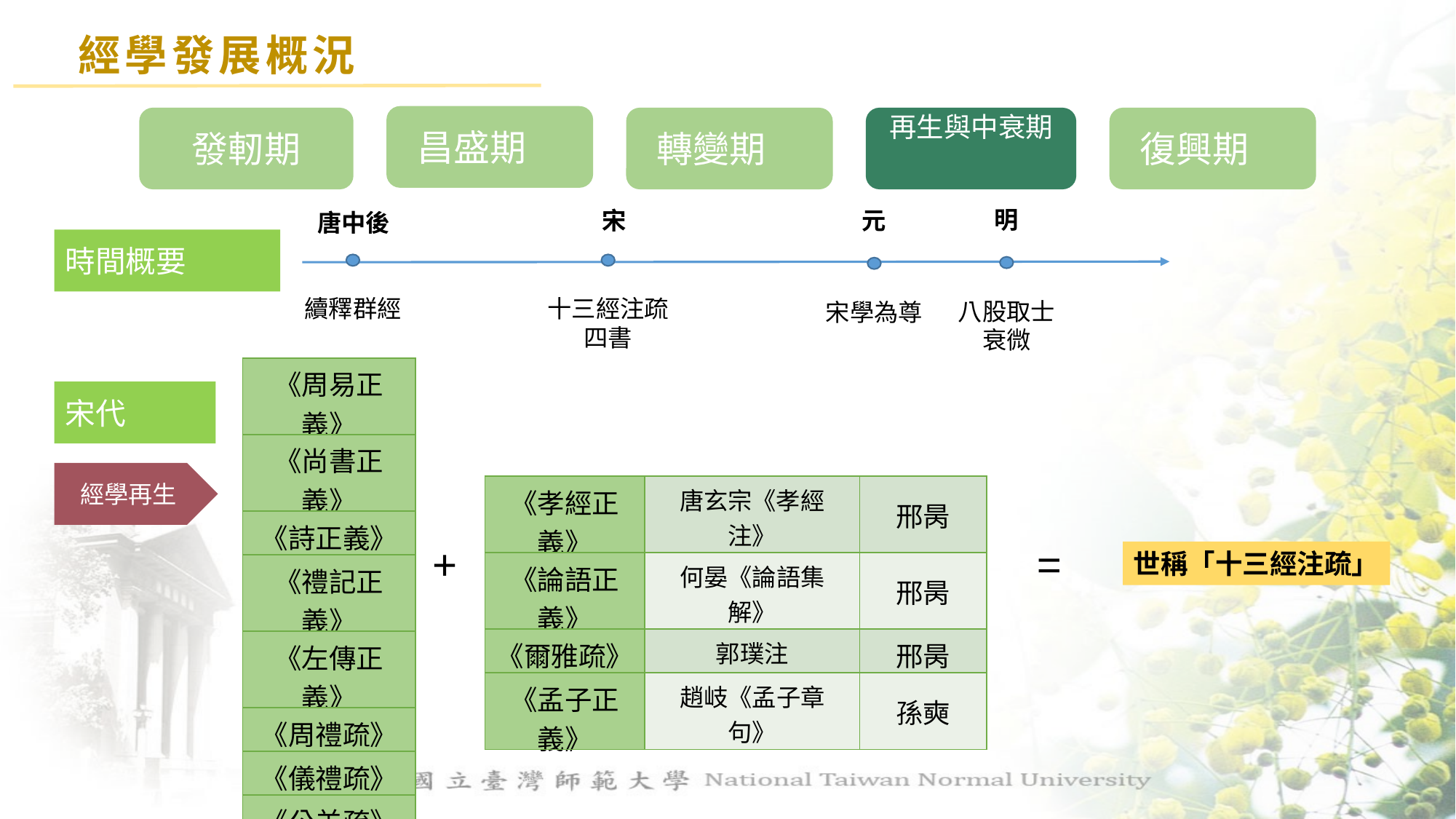

經學發展概況
昌盛期
發軔期
轉變期
再生與中衰期
復興期
明
 宋
元
 唐中後
時間概要

十三經注疏
四書
續釋群經
八股取士
衰微
宋學為尊
| 《周易正義》 |
| --- |
| 《尚書正義》 |
| 《詩正義》 |
| 《禮記正義》 |
| 《左傳正義》 |
| 《周禮疏》 |
| 《儀禮疏》 |
| 《公羊疏》 |
| 《穀梁疏》 |
宋代
經學再生
| 《孝經正義》 | 唐玄宗《孝經注》 | 邢昺 |
| --- | --- | --- |
| 《論語正義》 | 何晏《論語集解》 | 邢昺 |
| 《爾雅疏》 | 郭璞注 | 邢昺 |
| 《孟子正義》 | 趙岐《孟子章句》 | 孫奭 |
+
=
世稱「十三經注疏」